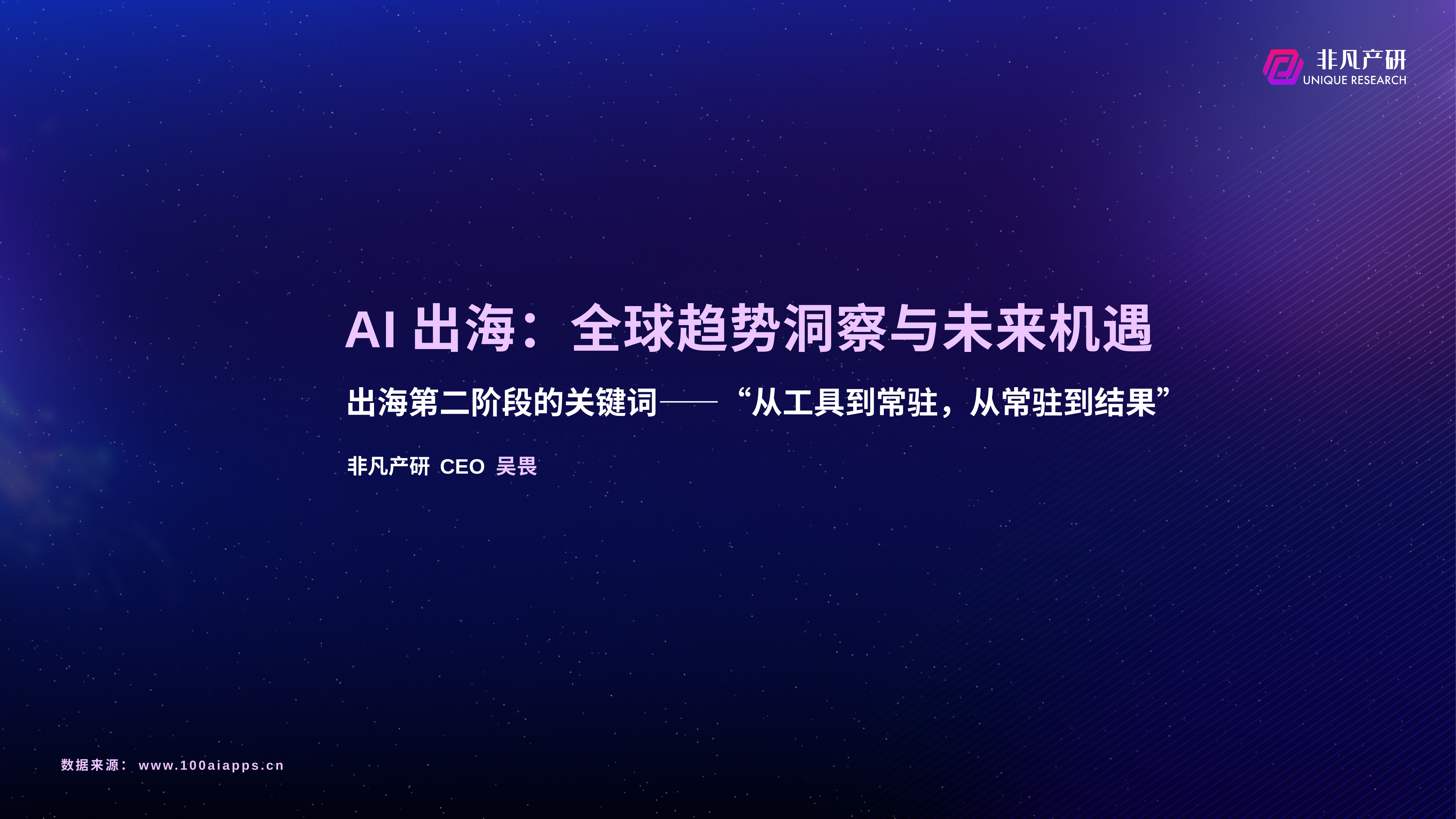

AI出海：全球趋势洞察与未来机遇
出海第二阶段的关键词——“从工具到常驻，从常驻到结果”
非凡产研 CEO 吴畏